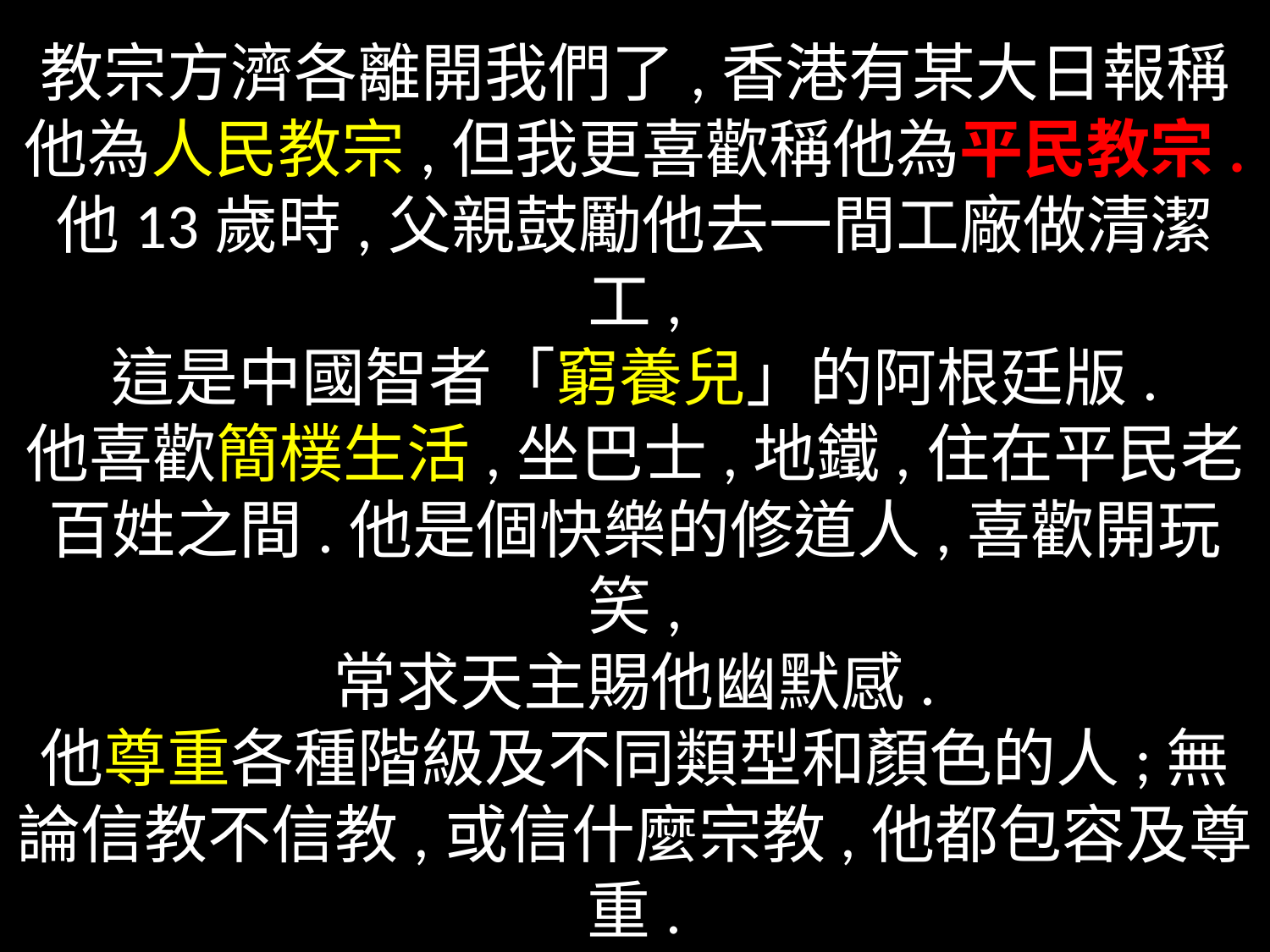

教宗方濟各離開我們了,香港有某大日報稱他為人民教宗,但我更喜歡稱他為平民教宗.
他13歲時,父親鼓勵他去一間工廠做清潔工,
這是中國智者「窮養兒」的阿根廷版.
他喜歡簡樸生活,坐巴士,地鐵,住在平民老百姓之間.他是個快樂的修道人,喜歡開玩笑,
常求天主賜他幽默感.
他尊重各種階級及不同類型和顏色的人;無論信教不信教,或信什麼宗教,他都包容及尊重.
他愛中國和中國人,很想到中國走一走,更願
和中國建交.所以我在互聯網上多處留言: